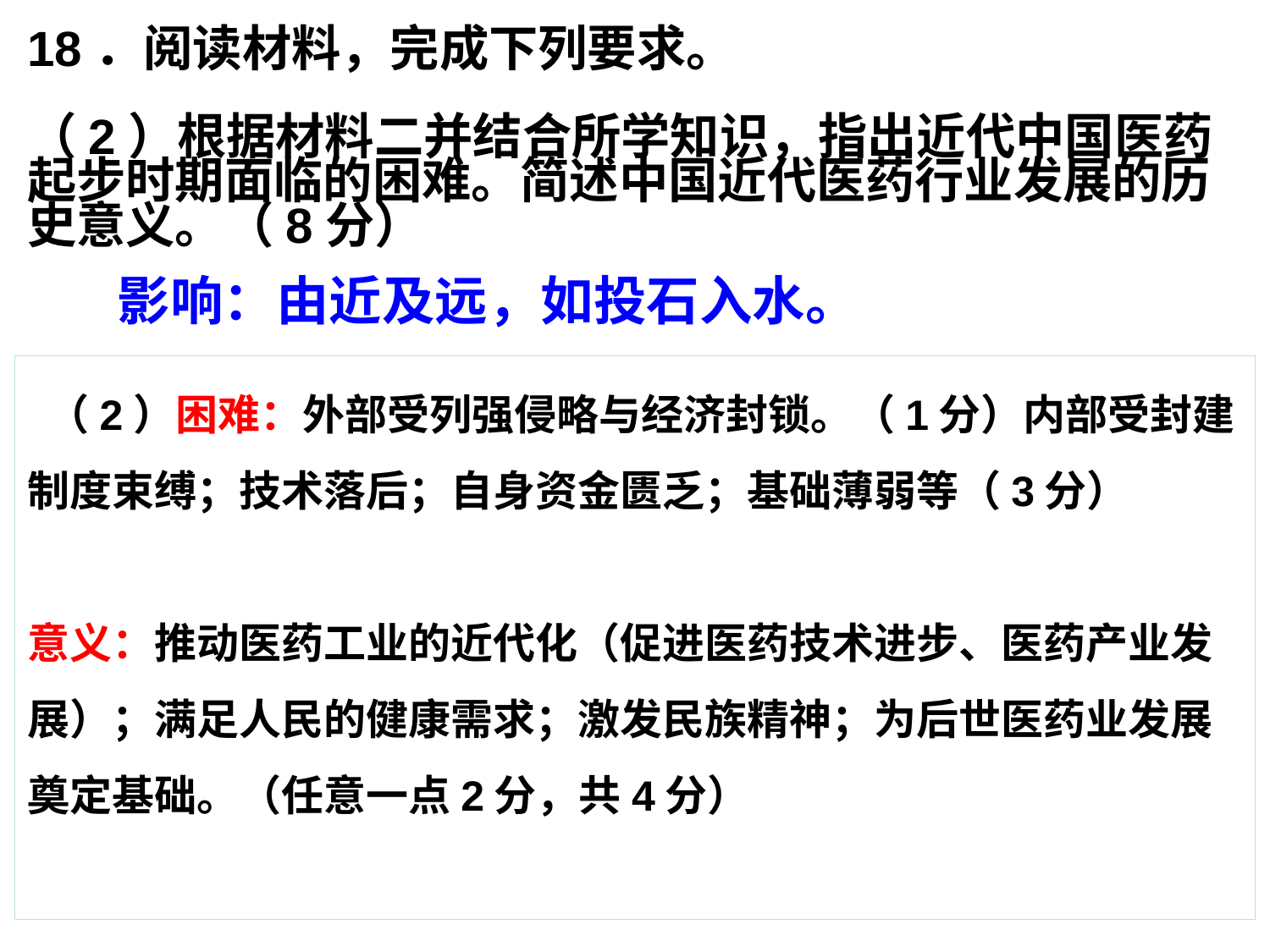

18．阅读材料，完成下列要求。

（2）根据材料二并结合所学知识，指出近代中国医药起步时期面临的困难。简述中国近代医药行业发展的历史意义。（8分）
影响：由近及远，如投石入水。
 （2）困难：外部受列强侵略与经济封锁。（1分）内部受封建制度束缚；技术落后；自身资金匮乏；基础薄弱等（3分）

意义：推动医药工业的近代化（促进医药技术进步、医药产业发展）；满足人民的健康需求；激发民族精神；为后世医药业发展奠定基础。（任意一点2分，共4分）